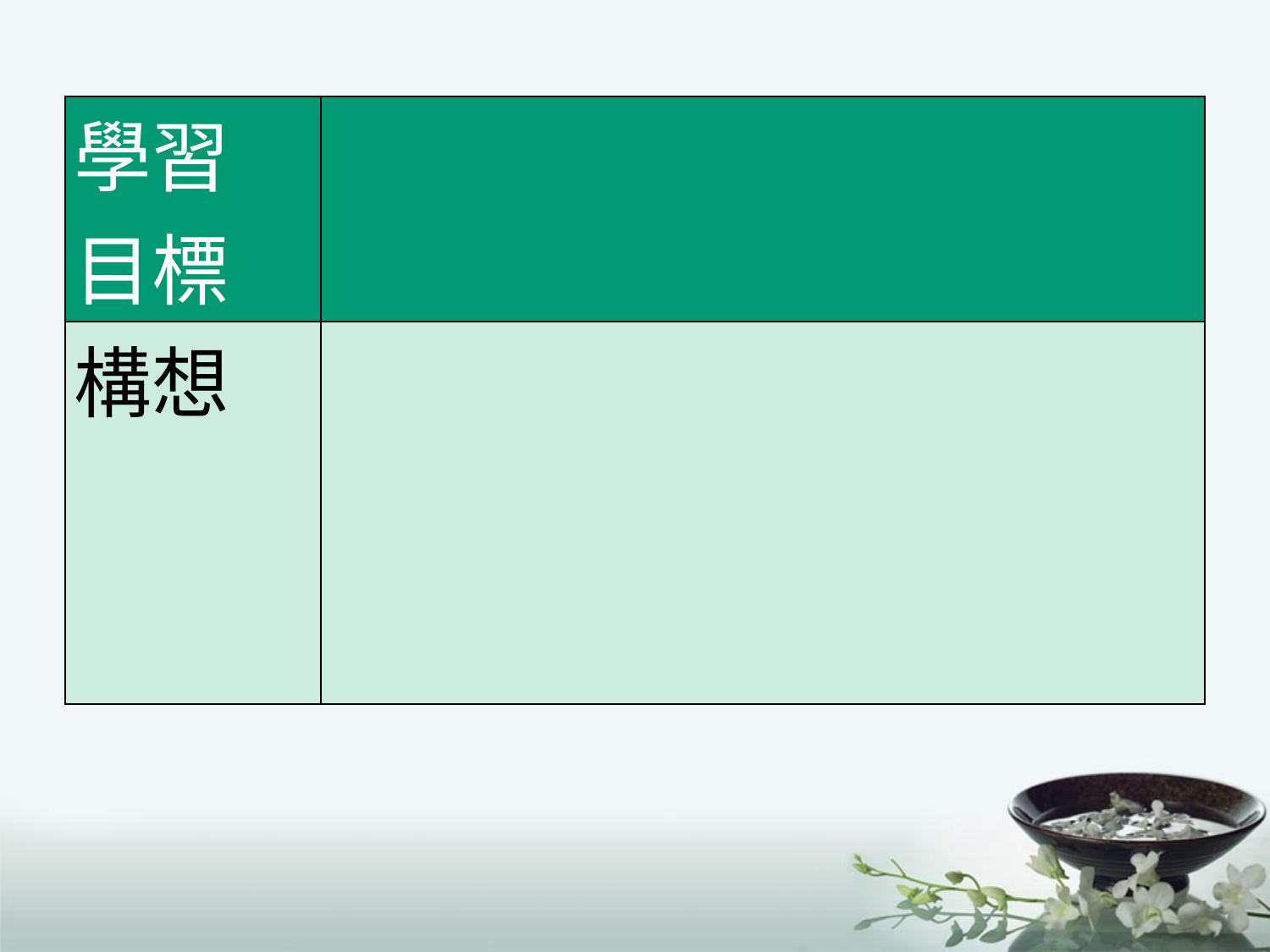

| 學習 目標 |  |
| --- | --- |
| 構想 |  |